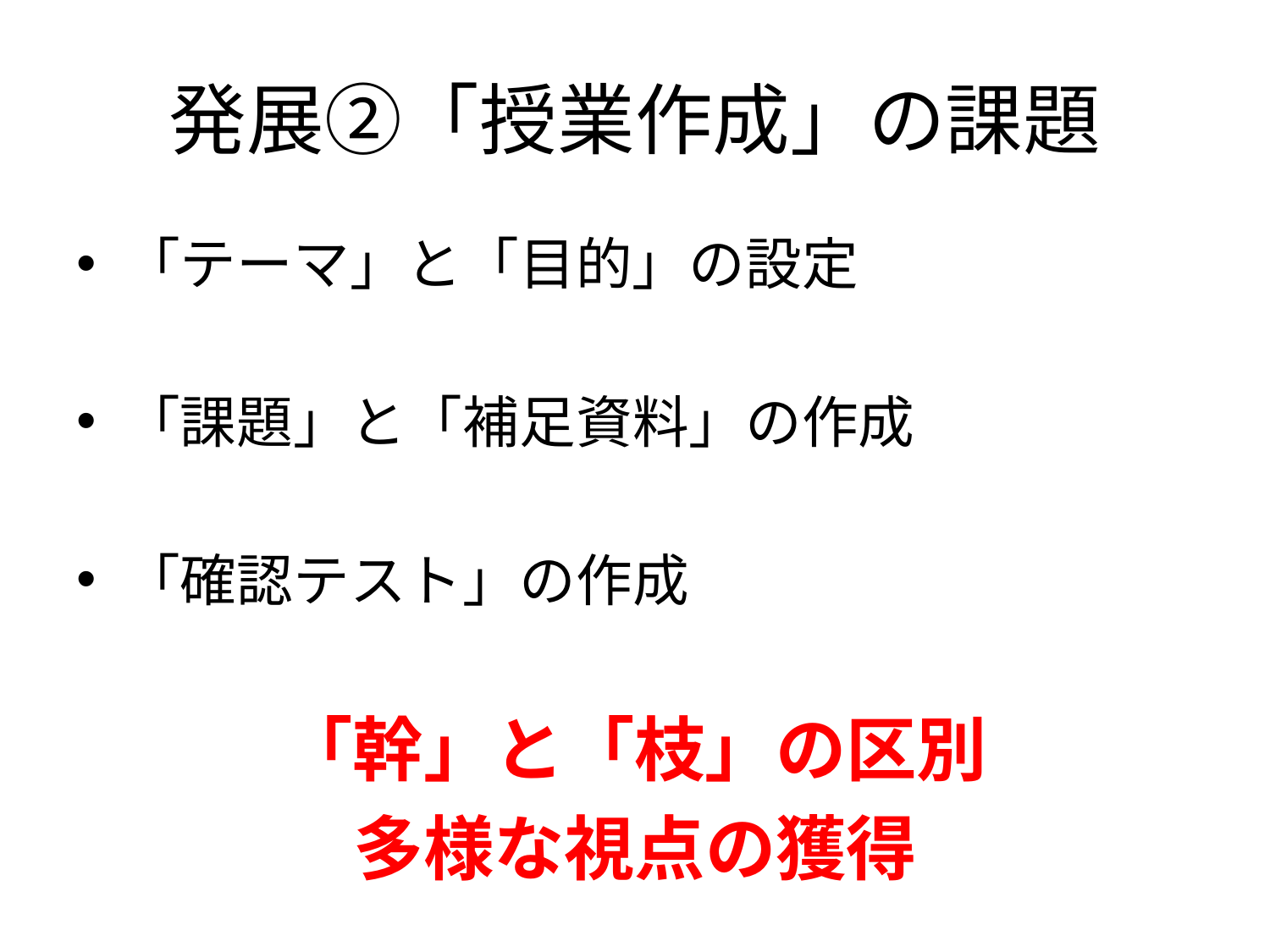

# 発展②「授業作成」の課題
「テーマ」と「目的」の設定

「課題」と「補足資料」の作成

「確認テスト」の作成

「幹」と「枝」の区別
多様な視点の獲得